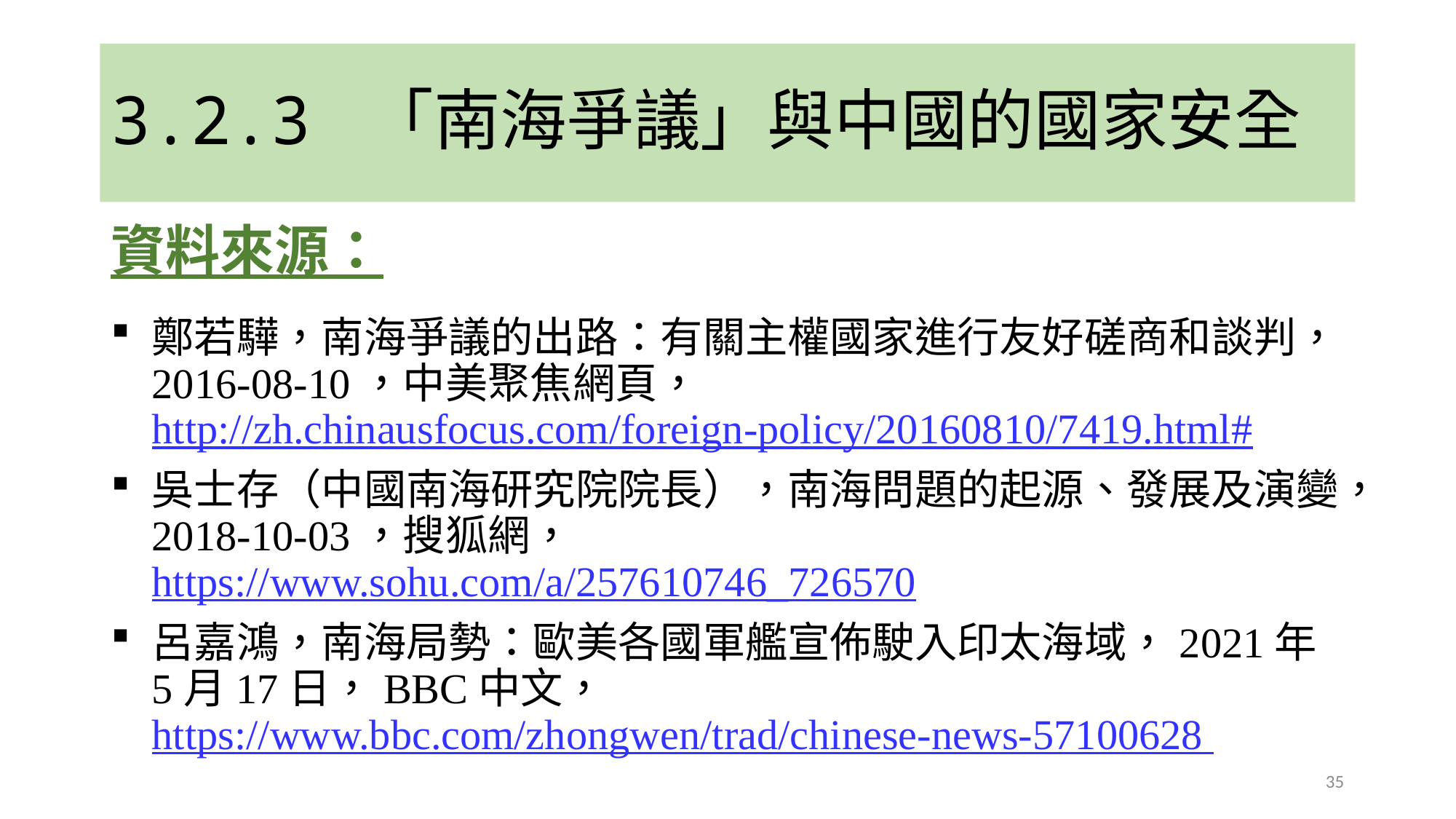

# 3.2.3 「南海爭議」與中國的國家安全
資料來源：
鄭若驊，南海爭議的出路：有關主權國家進行友好磋商和談判，2016-08-10，中美聚焦網頁，http://zh.chinausfocus.com/foreign-policy/20160810/7419.html#
吳士存（中國南海研究院院長），南海問題的起源、發展及演變，2018-10-03，搜狐網，https://www.sohu.com/a/257610746_726570
呂嘉鴻，南海局勢：歐美各國軍艦宣佈駛入印太海域，2021年5月17日，BBC中文，https://www.bbc.com/zhongwen/trad/chinese-news-57100628

35